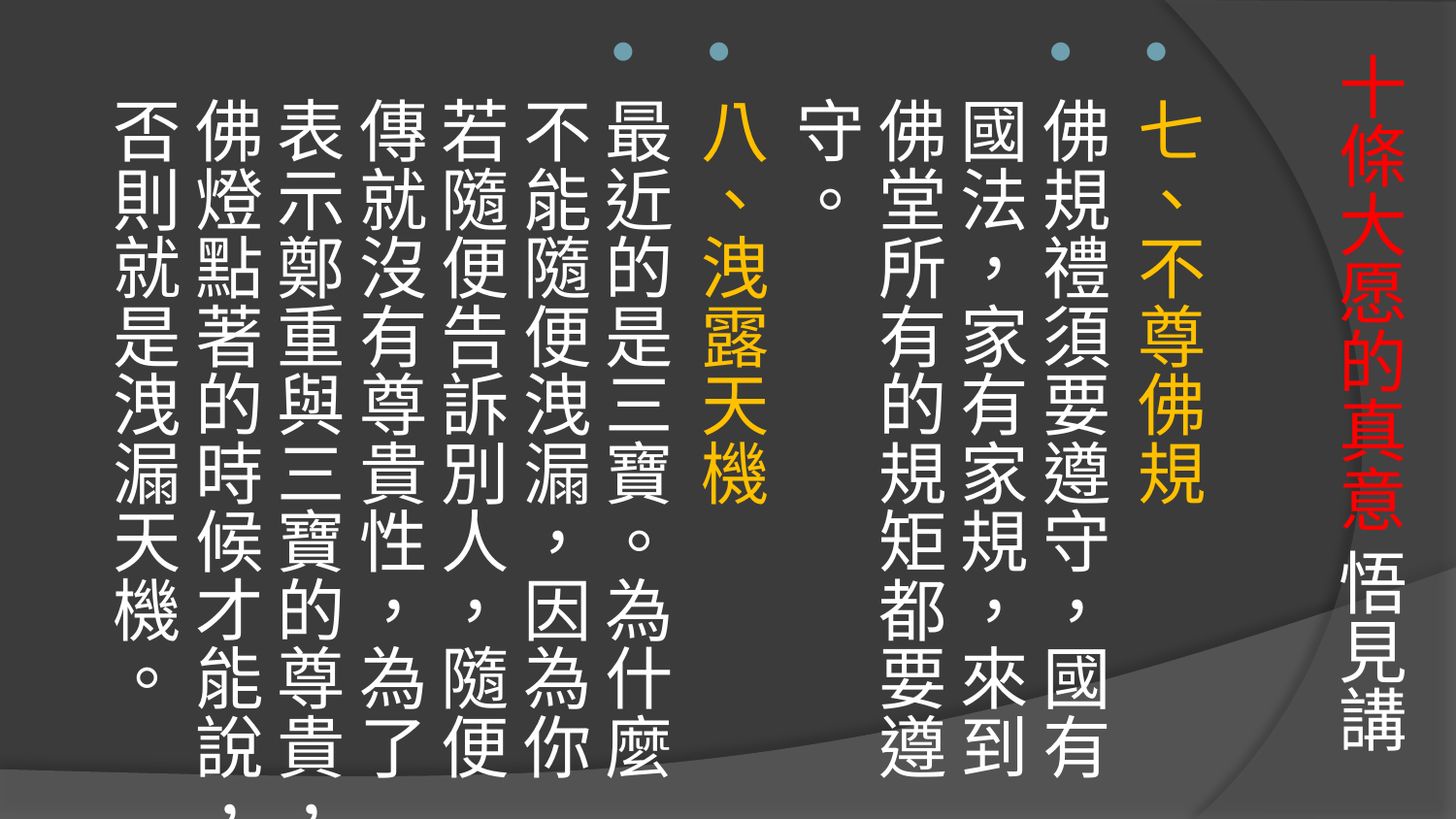

七、不尊佛規
佛規禮須要遵守，國有國法，家有家規，來到佛堂所有的規矩都要遵守。
八、洩露天機
最近的是三寶。為什麼不能隨便洩漏，因為你若隨便告訴別人，隨便傳就沒有尊貴性，為了表示鄭重與三寶的尊貴，佛燈點著的時候才能說，否則就是洩漏天機。

# 十條大愿的真意 悟見講